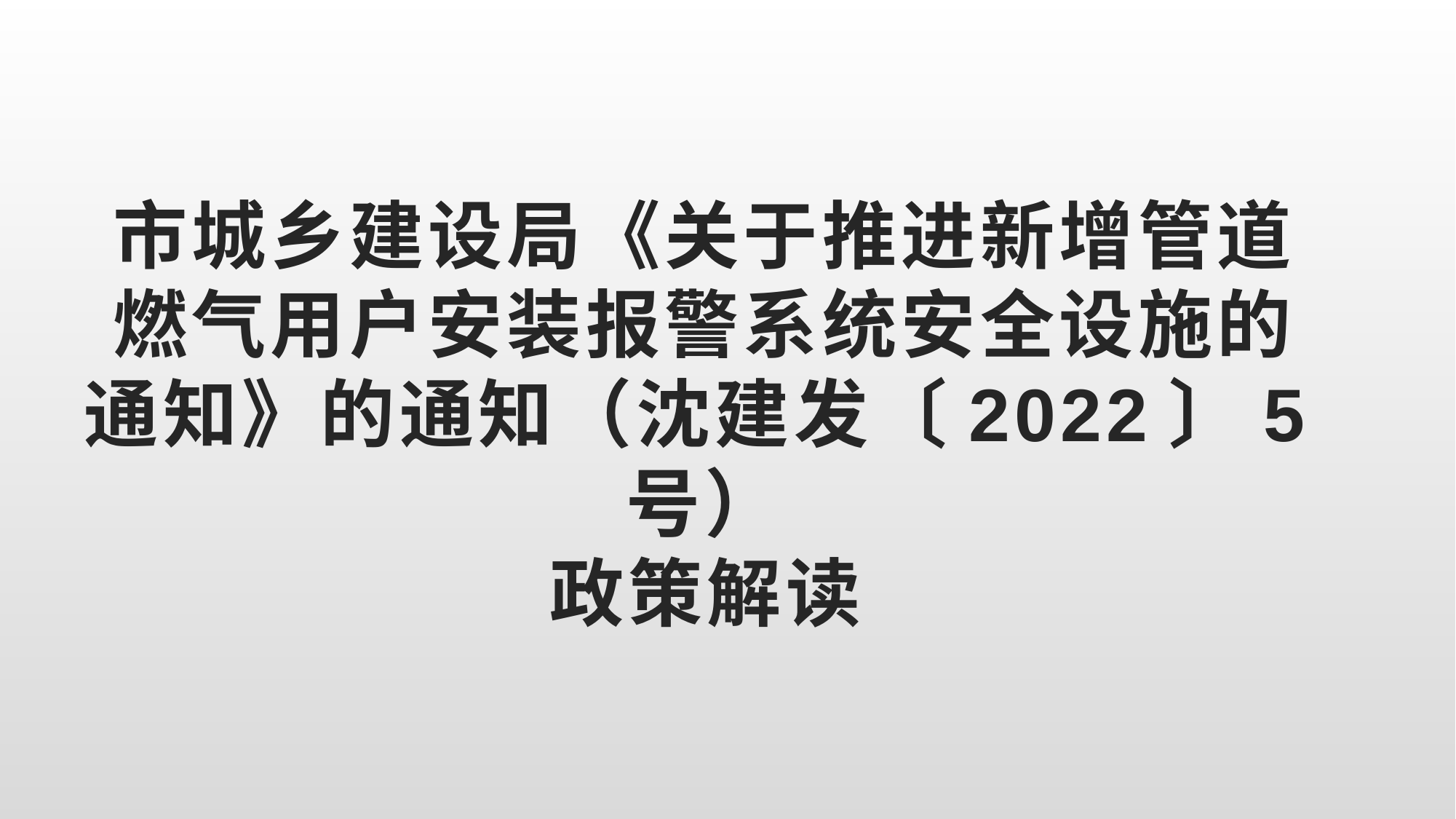

# 市城乡建设局《关于推进新增管道燃气用户安装报警系统安全设施的通知》的通知（沈建发〔2022〕5号） 政策解读